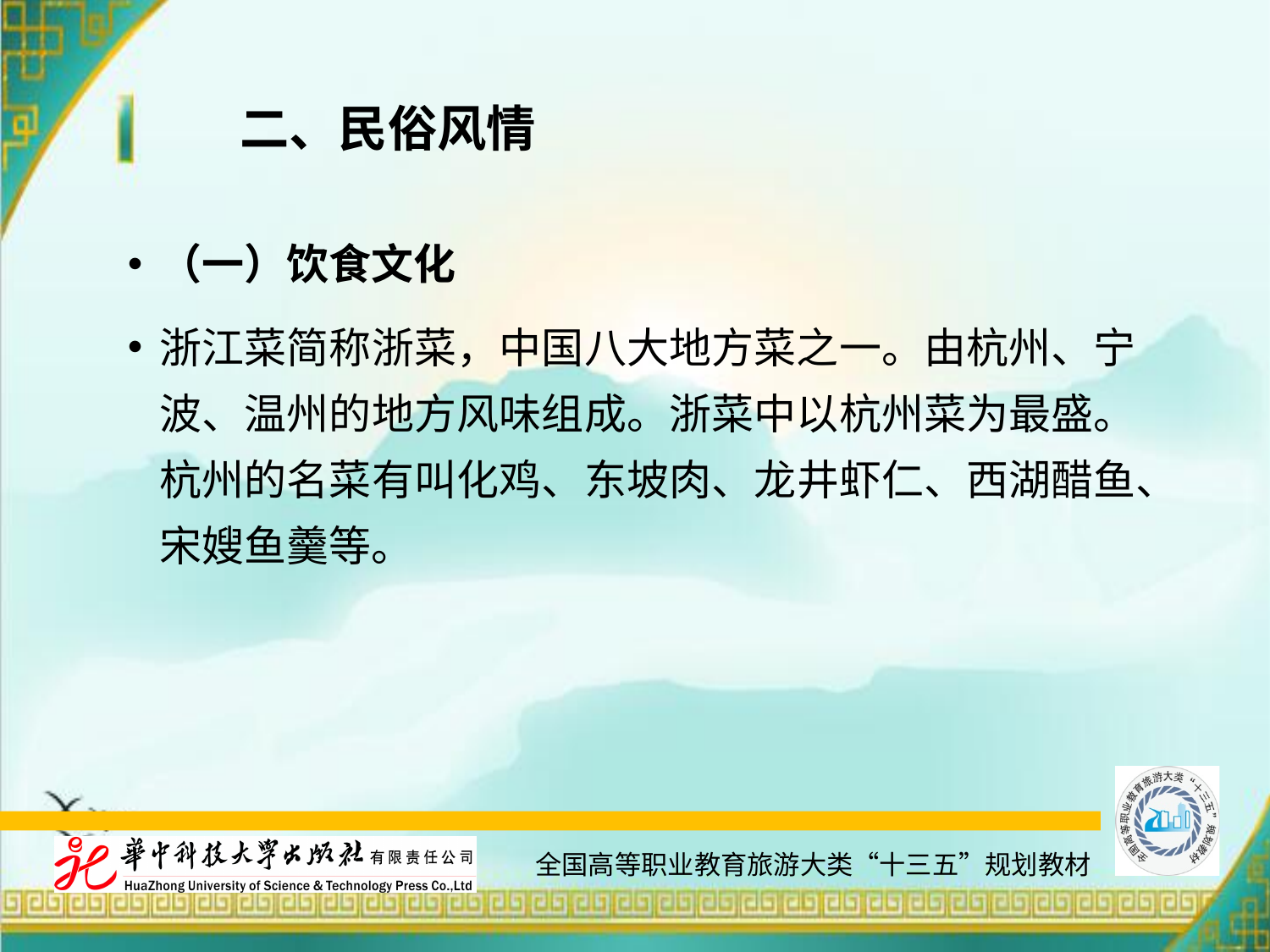

# 二、民俗风情
（一）饮食文化
浙江菜简称浙菜，中国八大地方菜之一。由杭州、宁波、温州的地方风味组成。浙菜中以杭州菜为最盛。杭州的名菜有叫化鸡、东坡肉、龙井虾仁、西湖醋鱼、宋嫂鱼羹等。